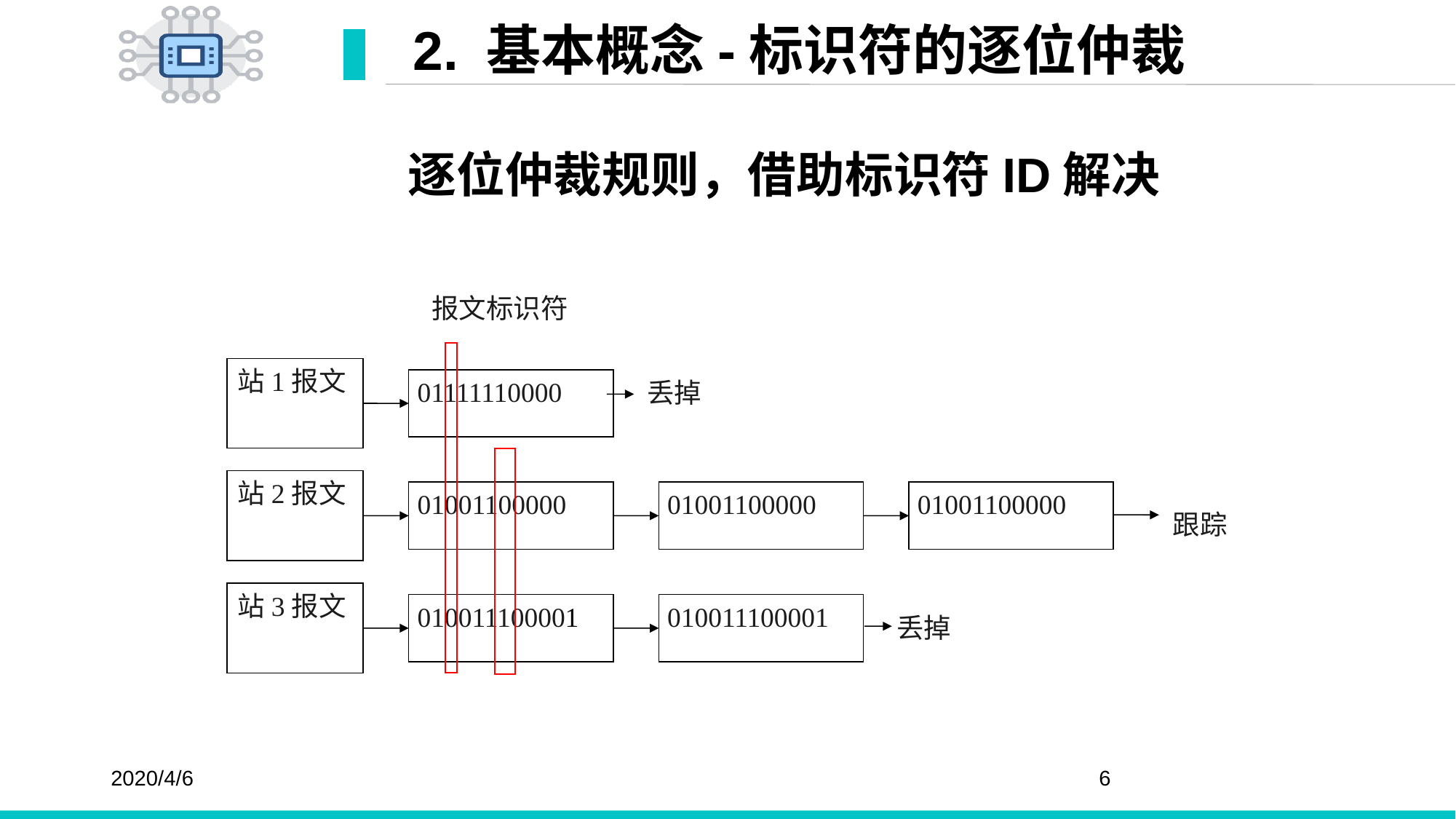

# 2. 基本概念-标识符的逐位仲裁
逐位仲裁规则，借助标识符ID解决

报文标识符
站1报文
01111110000
丢掉

站2报文
01001100000
01001100000
01001100000
跟踪

站3报文
010011100001
010011100001

丢掉

2020/4/6
6